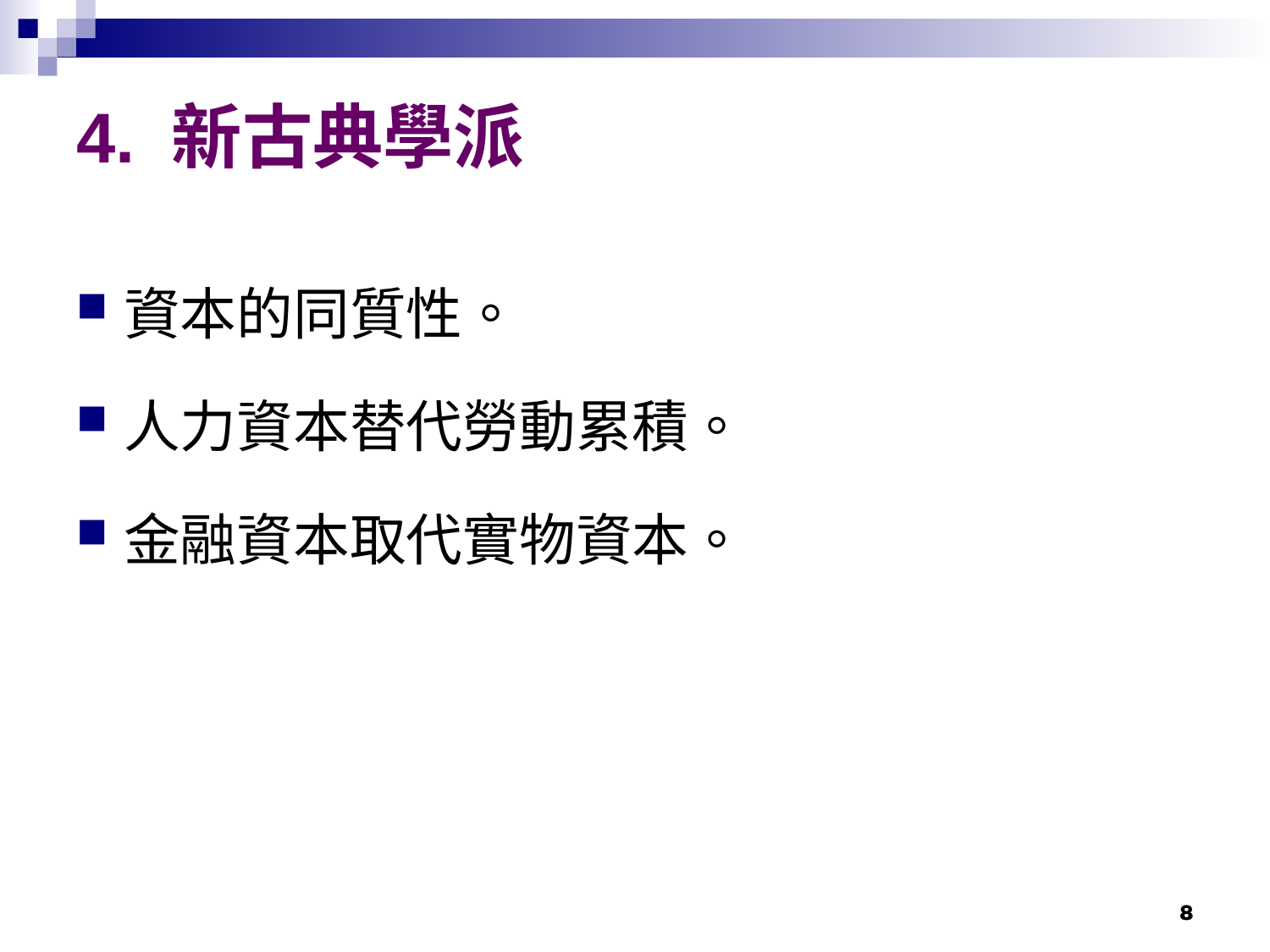

# 4. 新古典學派
資本的同質性。
人力資本替代勞動累積。
金融資本取代實物資本。
8